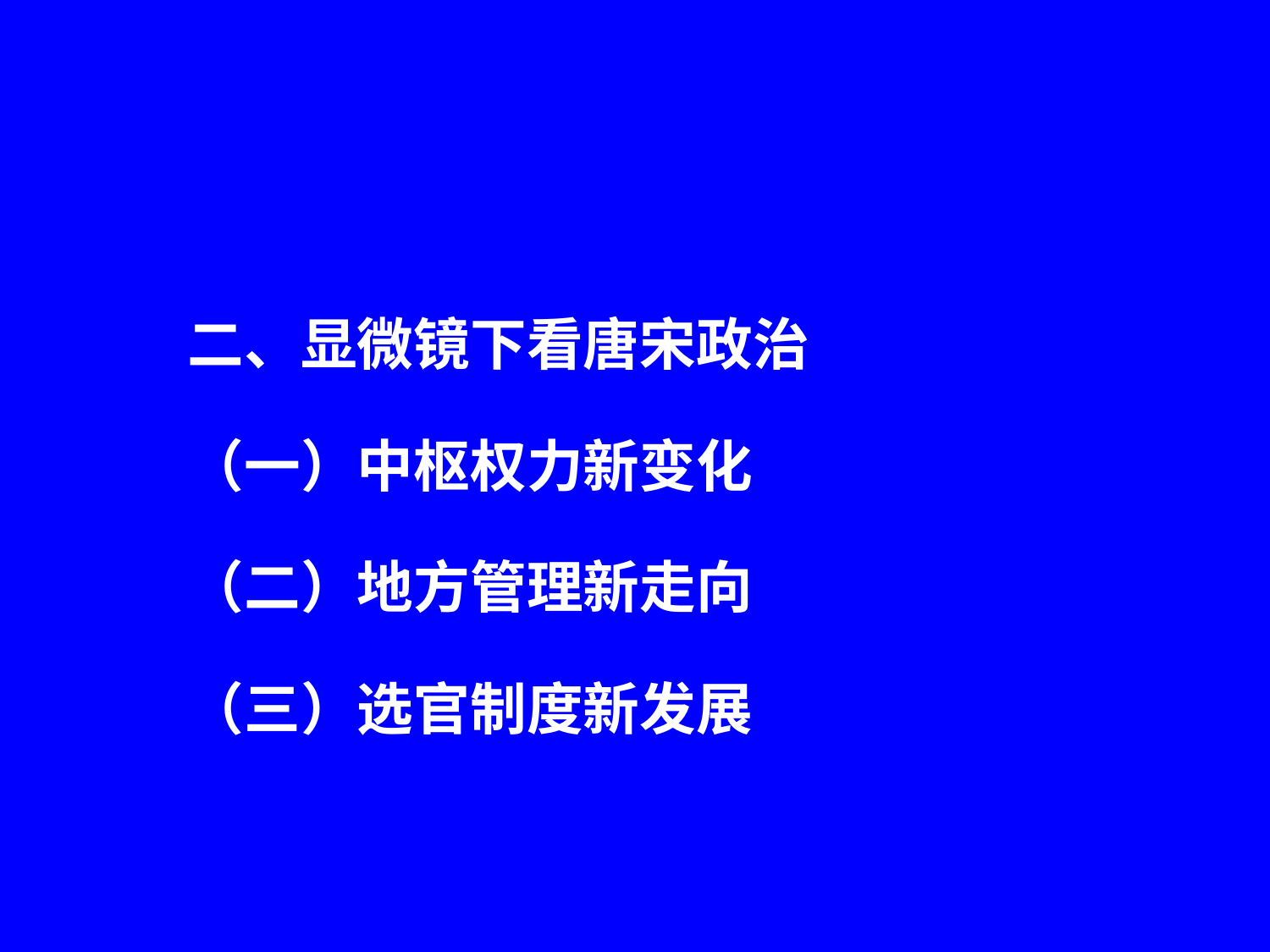

一、多棱镜下的古代中国
二、显微镜下看唐宋政治
（一）中枢权力新变化
（二）地方管理新走向
（三）选官制度新发展